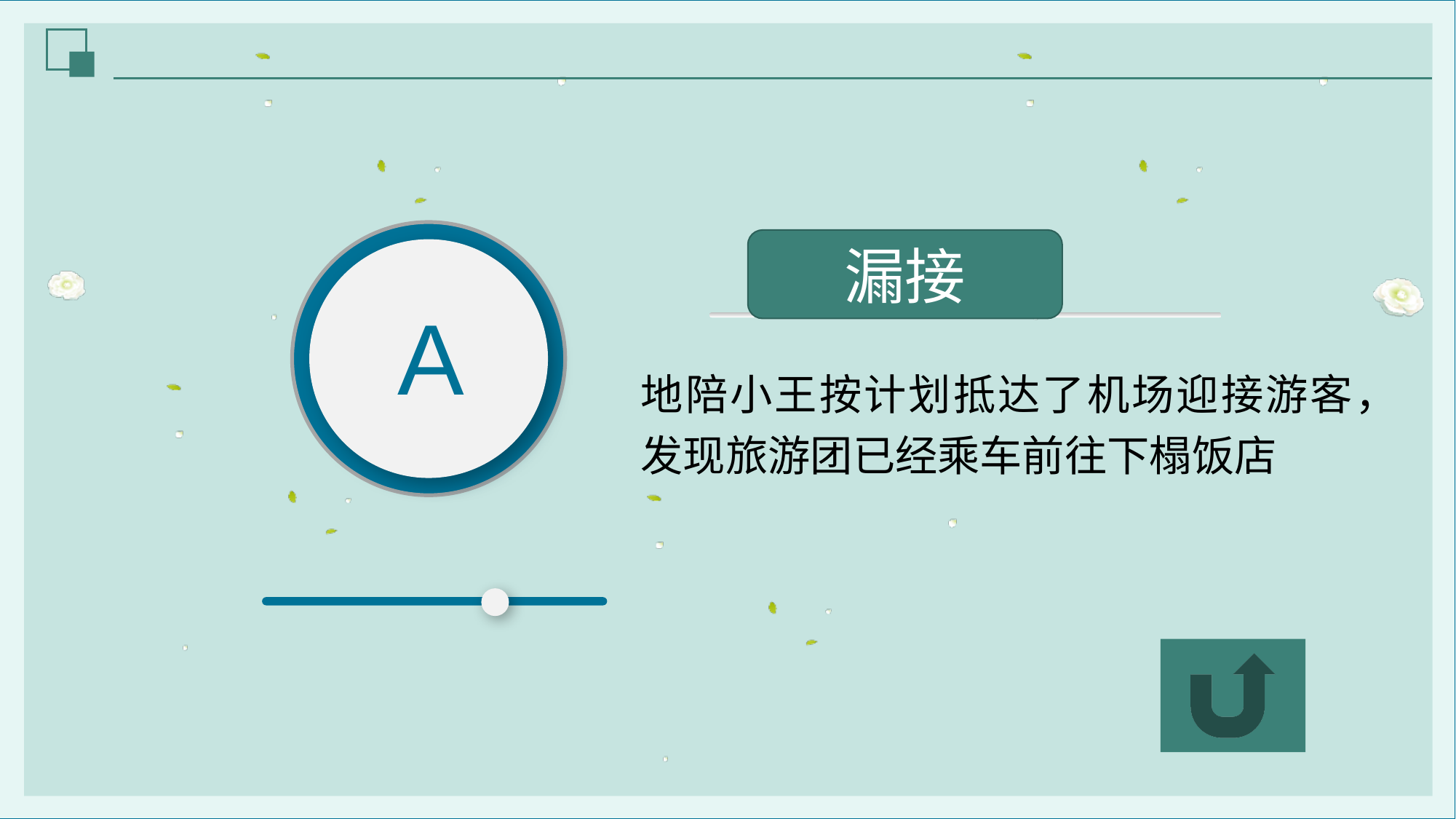

漏接
A

地陪小王按计划抵达了机场迎接游客，发现旅游团已经乘车前往下榻饭店